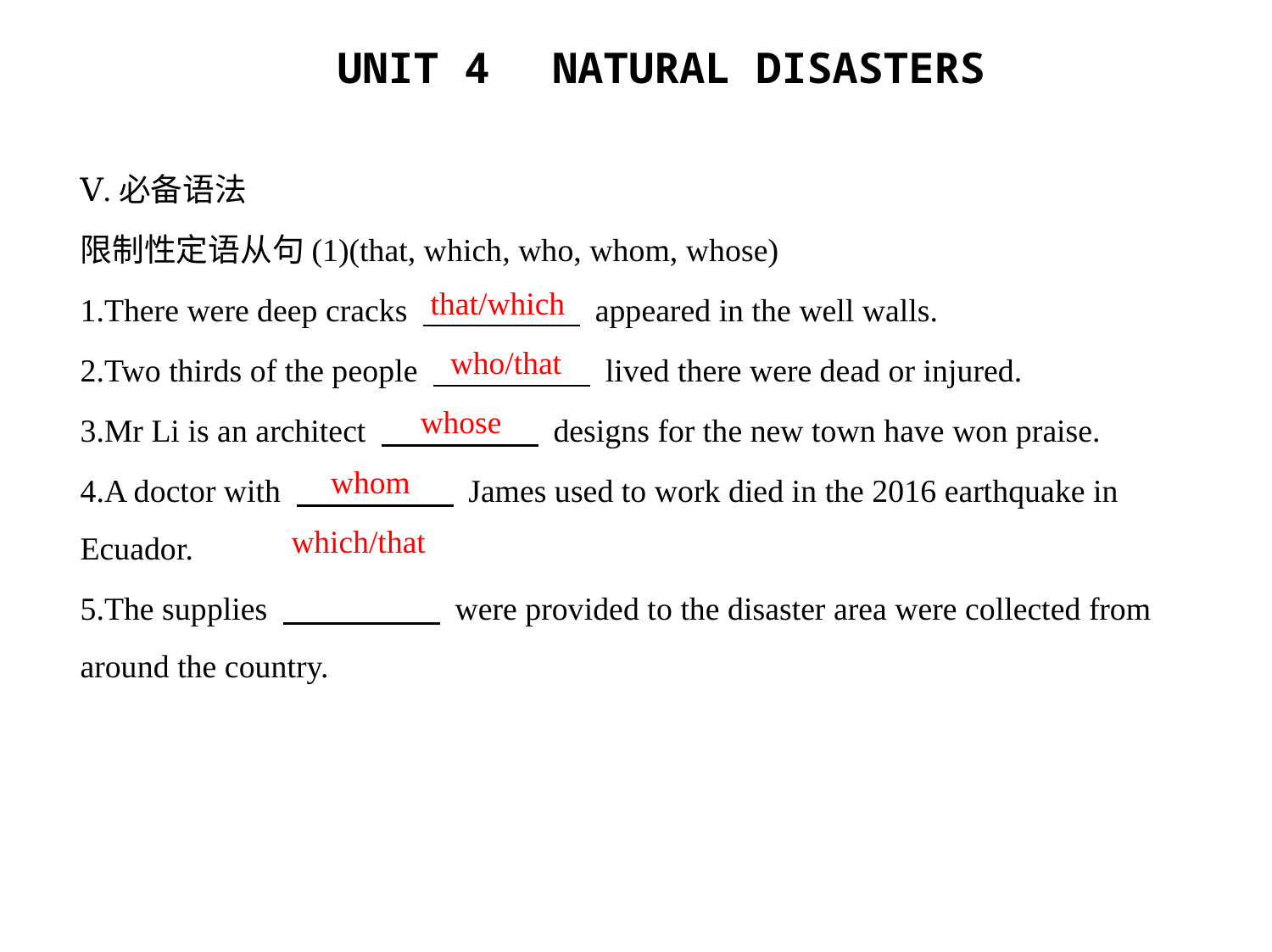

Ⅴ.必备语法
限制性定语从句(1)(that, which, who, whom, whose)
1.There were deep cracks 　　　　     appeared in the well walls.
2.Two thirds of the people 　　　　     lived there were dead or injured.
3.Mr Li is an architect 　　　　     designs for the new town have won praise.
4.A doctor with 　　　　     James used to work died in the 2016 earthquake in Ecuador.
5.The supplies 　　　　     were provided to the disaster area were collected from
around the country.
that/which
who/that
whose
whom
which/that